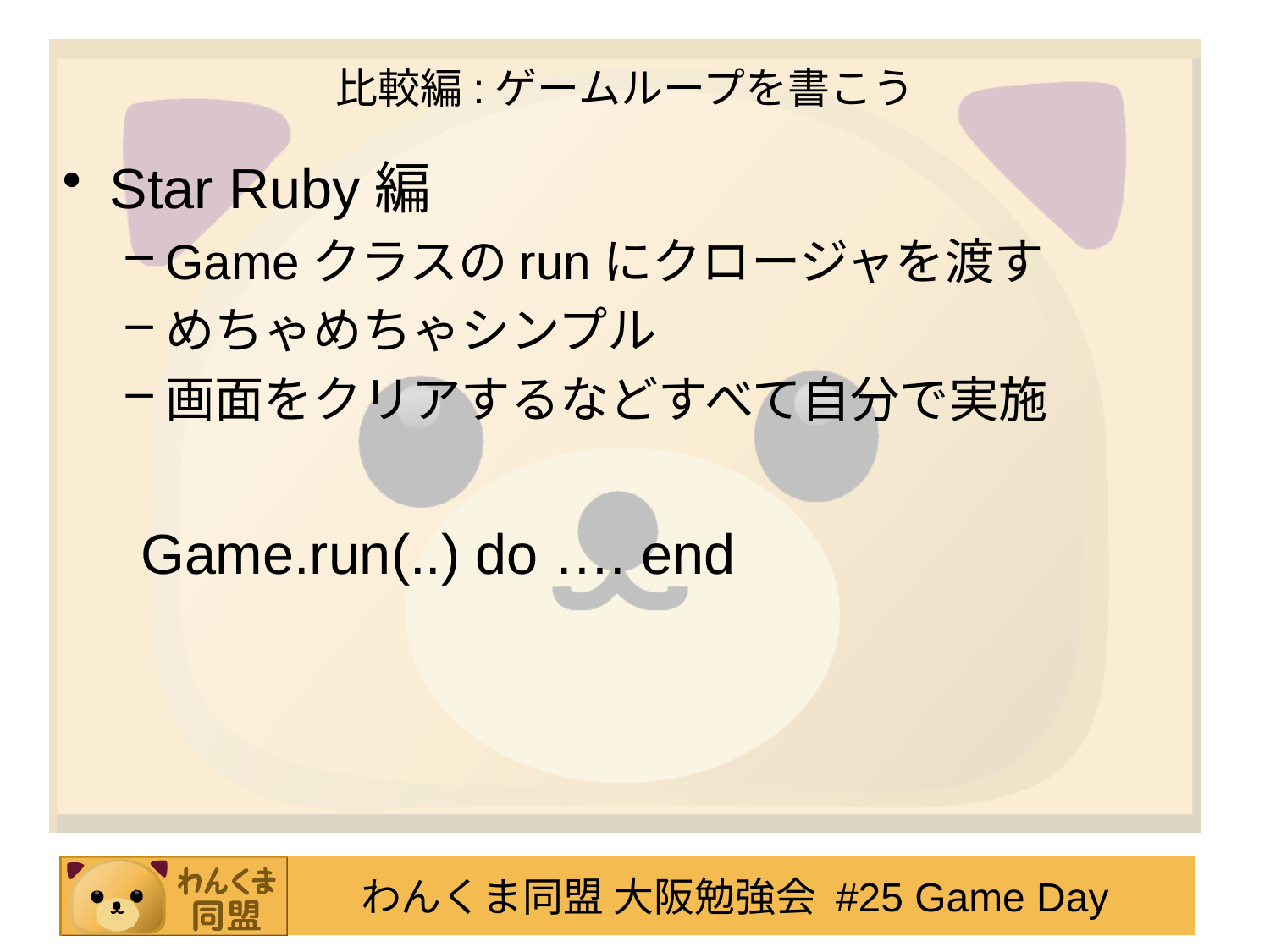

# 比較編:ゲームループを書こう
Star Ruby編
Gameクラスのrunにクロージャを渡す
めちゃめちゃシンプル
画面をクリアするなどすべて自分で実施

     Game.run(..) do …. end